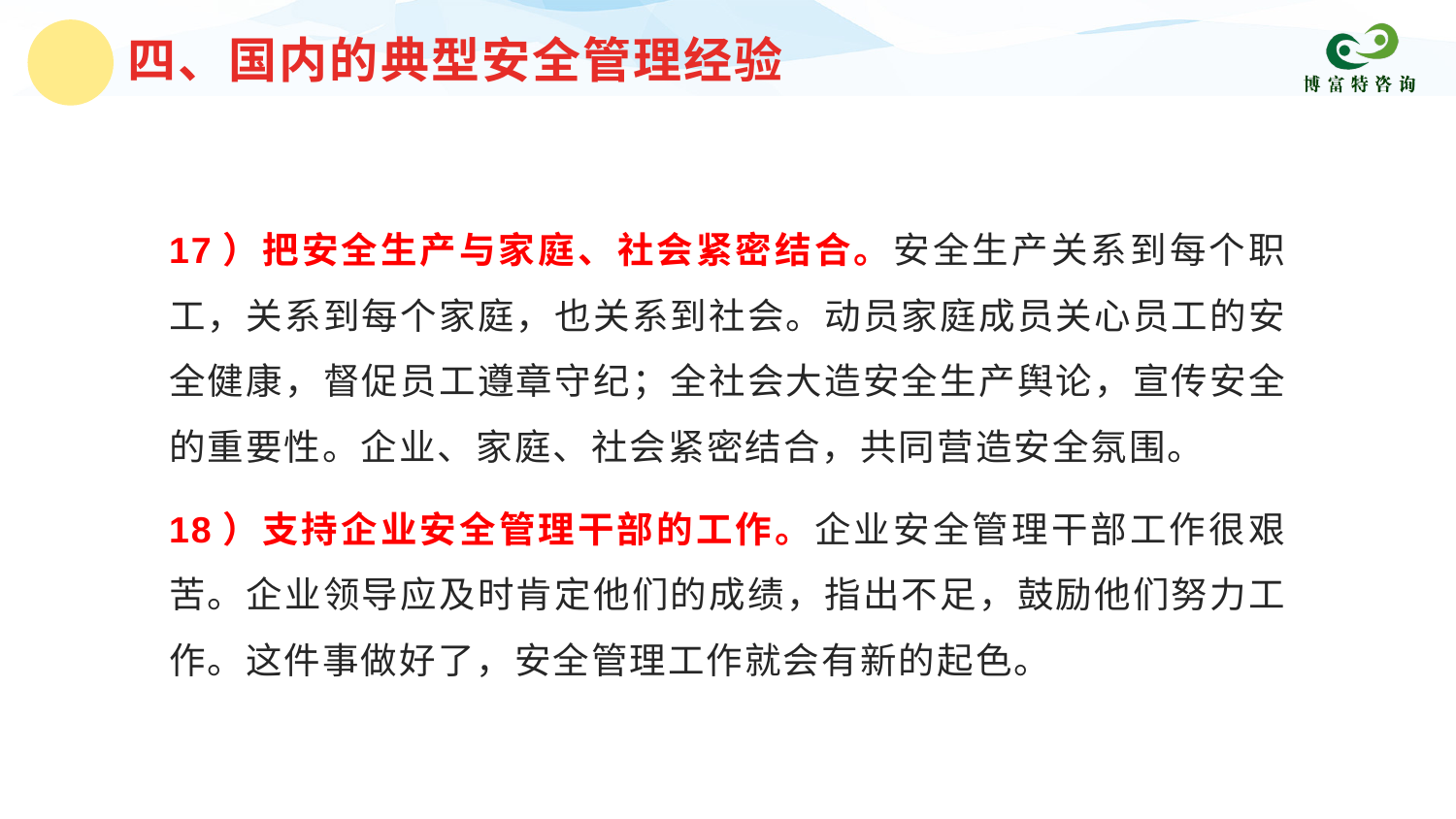

四、国内的典型安全管理经验
17）把安全生产与家庭、社会紧密结合。安全生产关系到每个职工，关系到每个家庭，也关系到社会。动员家庭成员关心员工的安全健康，督促员工遵章守纪；全社会大造安全生产舆论，宣传安全的重要性。企业、家庭、社会紧密结合，共同营造安全氛围。
18）支持企业安全管理干部的工作。企业安全管理干部工作很艰苦。企业领导应及时肯定他们的成绩，指出不足，鼓励他们努力工作。这件事做好了，安全管理工作就会有新的起色。